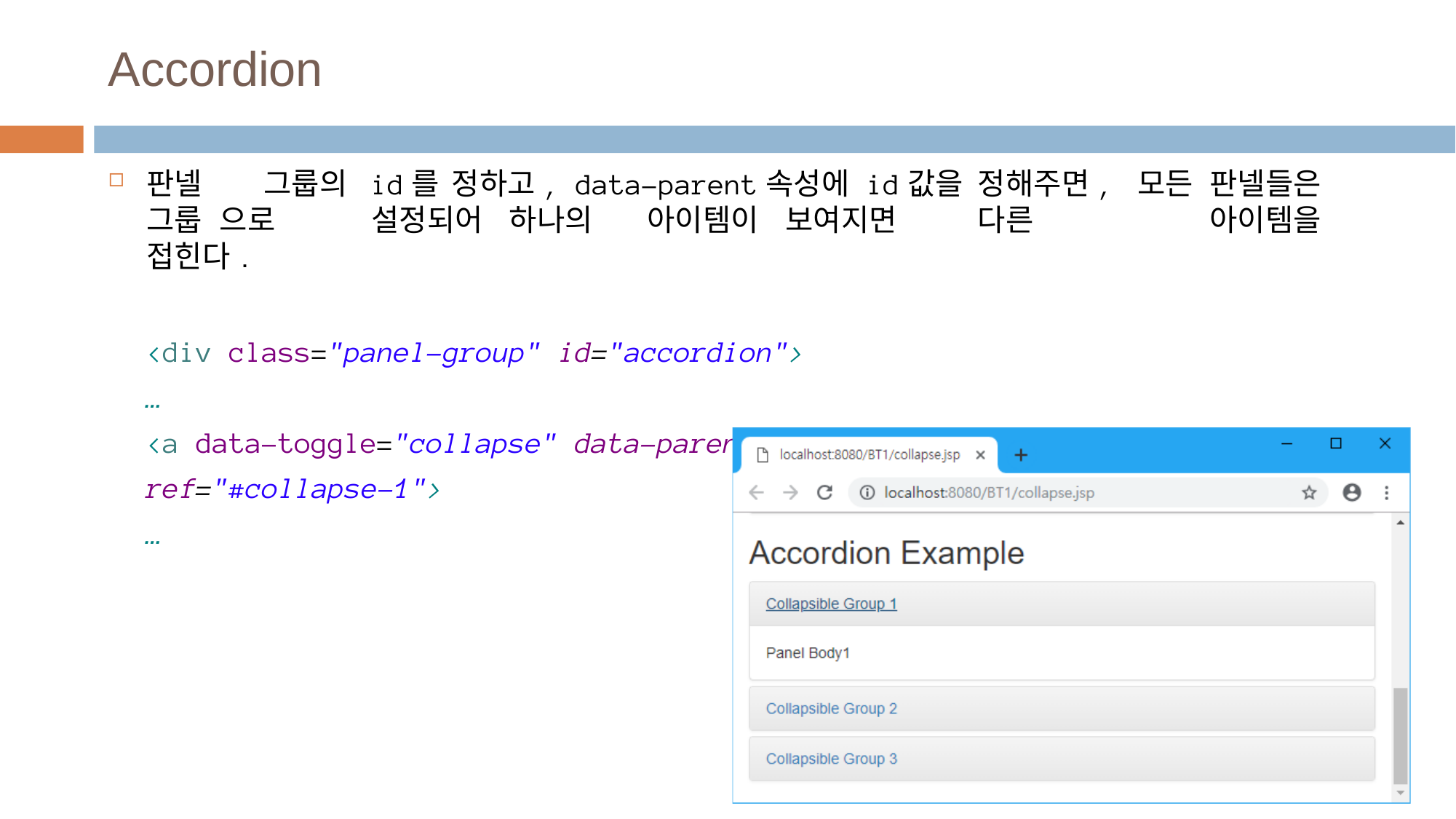

# Accordion
판넬	그룹의	id를	정하고, data-parent속성에		id값을	정해주면, 모든	판넬들은	그룹  으로	설정되어	하나의	아이템이	보여지면	다른	아이템을	접힌다.

<div class="panel-group" id="accordion">
…
<a data-toggle="collapse" data-parent="#accordion" h
ref="#collapse-1">
…